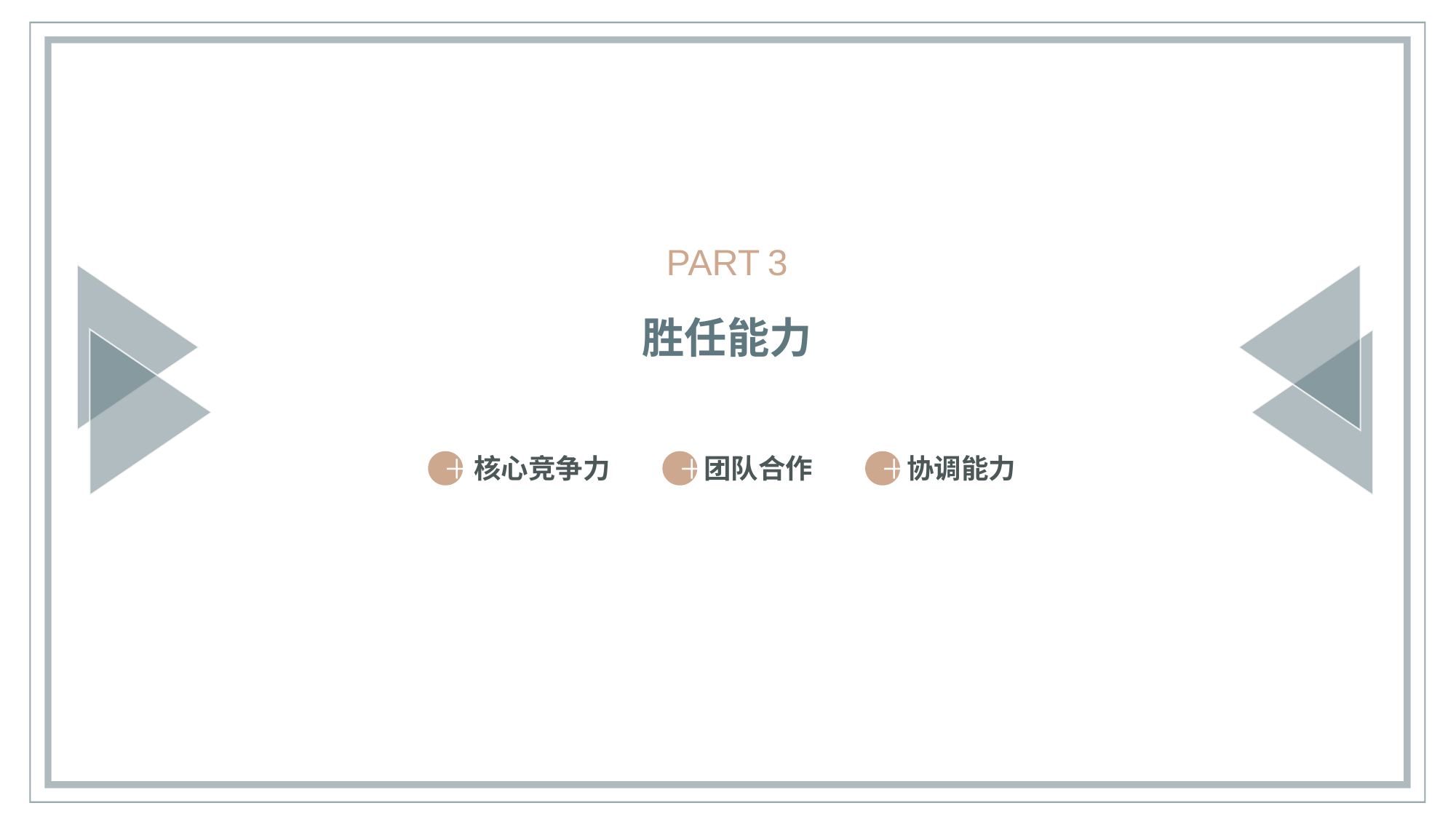

PART 3
胜任能力
核心竞争力
＋
团队合作
＋
协调能力
＋